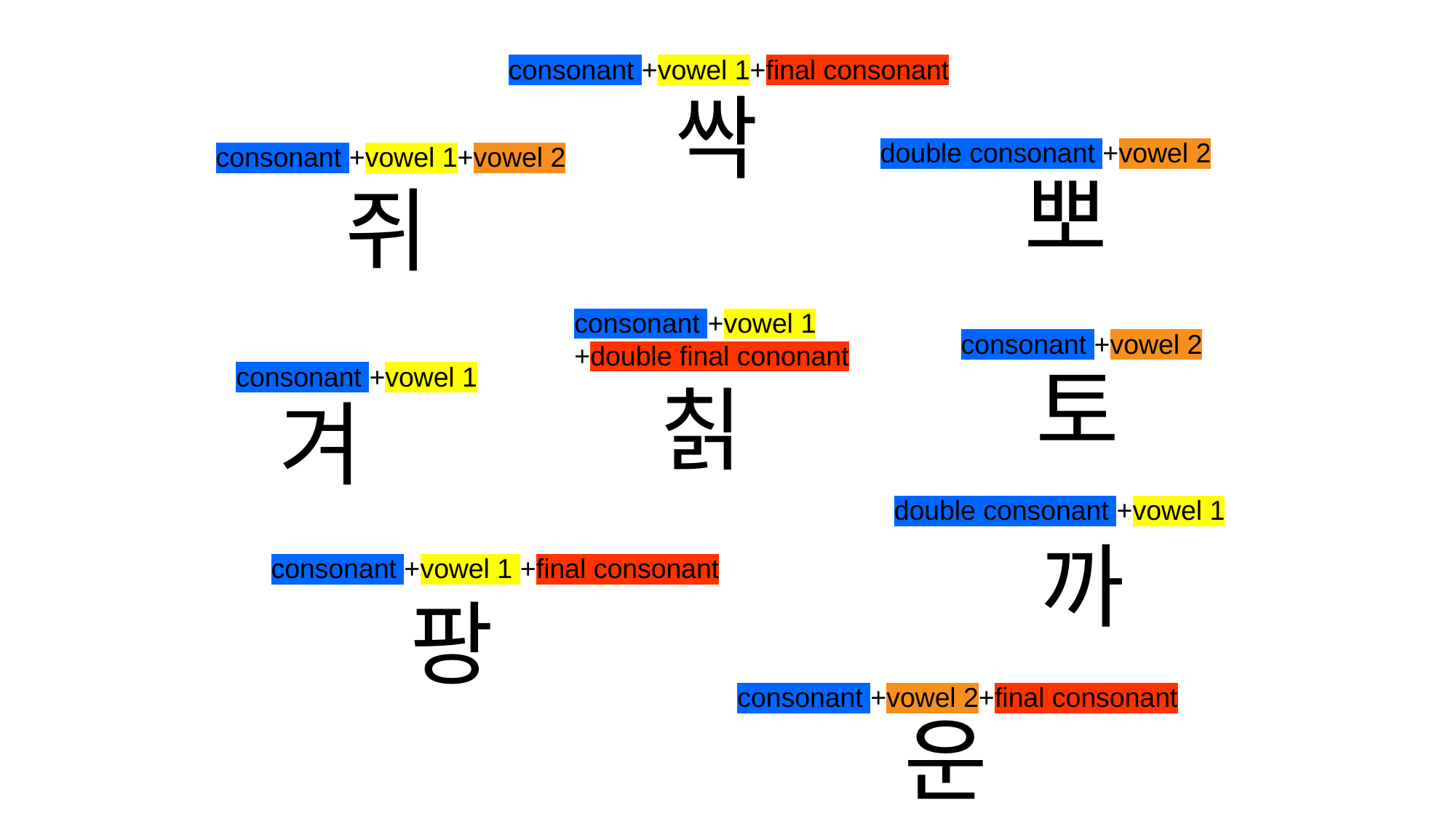

consonant +vowel 1+final consonant
싹
double consonant +vowel 2
consonant +vowel 1+vowel 2
뽀
쥐
consonant +vowel 1
+double final cononant
consonant +vowel 2
토
consonant +vowel 1
칡
겨
double consonant +vowel 1
까
consonant +vowel 1 +final consonant
팡
consonant +vowel 2+final consonant
운